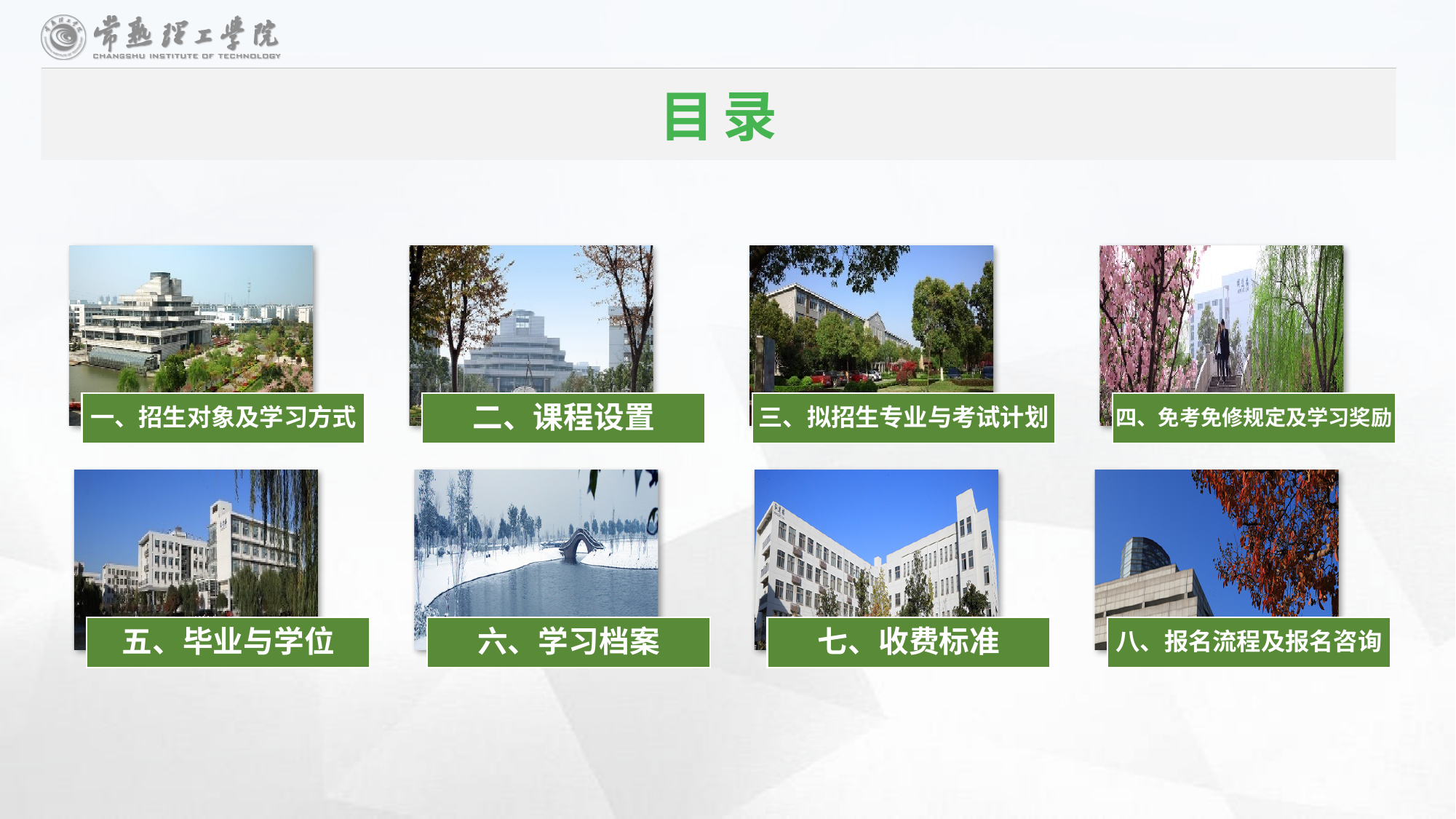

目录
一、招生对象及学习方式
二、课程设置
三、拟招生专业与考试计划
四、免考免修规定及学习奖励
五、毕业与学位
六、学习档案
七、收费标准
八、报名流程及报名咨询